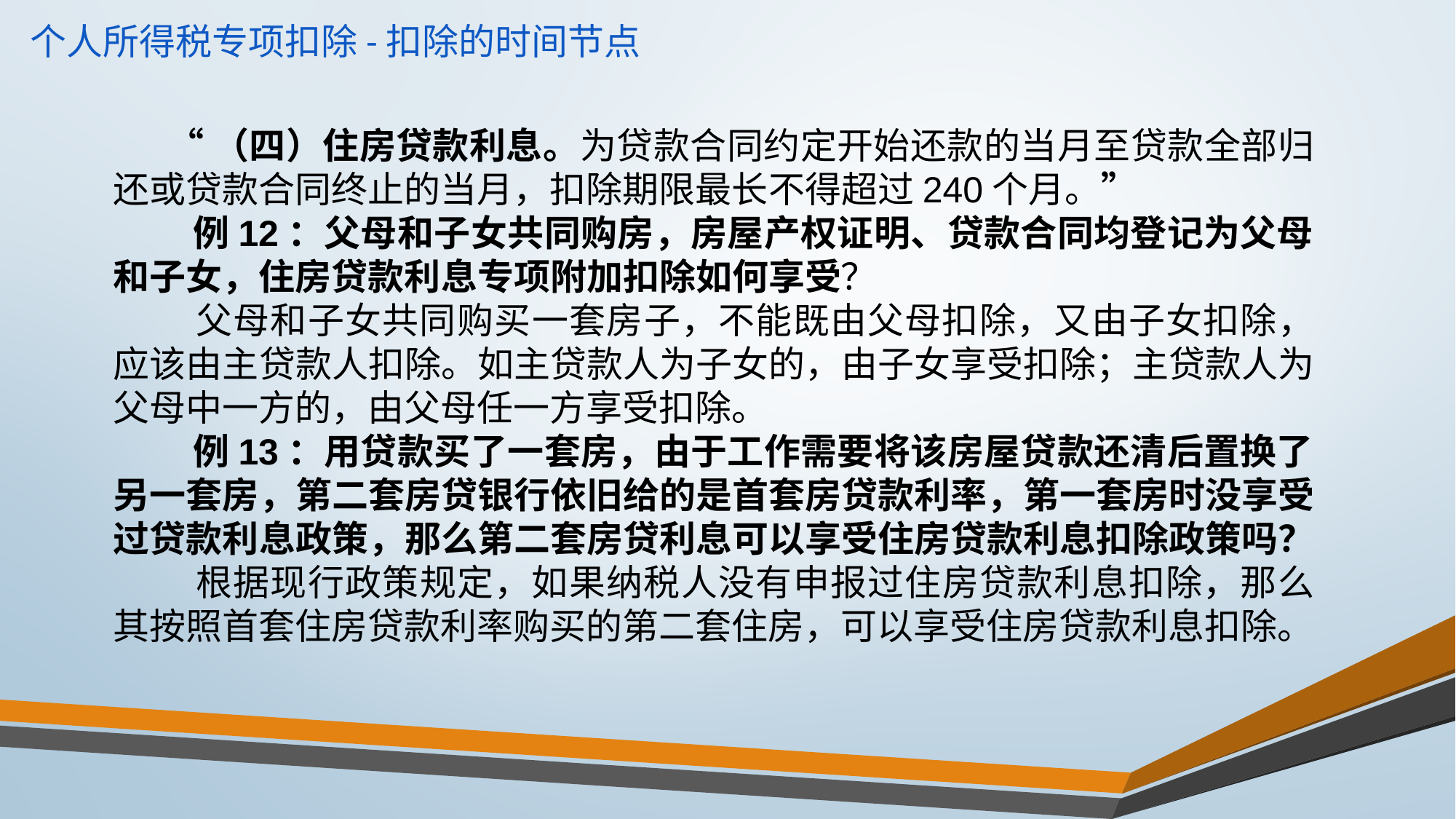

“（四）住房贷款利息。为贷款合同约定开始还款的当月至贷款全部归还或贷款合同终止的当月，扣除期限最长不得超过240个月。”
    例12：父母和子女共同购房，房屋产权证明、贷款合同均登记为父母和子女，住房贷款利息专项附加扣除如何享受？
    父母和子女共同购买一套房子，不能既由父母扣除，又由子女扣除，应该由主贷款人扣除。如主贷款人为子女的，由子女享受扣除；主贷款人为父母中一方的，由父母任一方享受扣除。
    例13：用贷款买了一套房，由于工作需要将该房屋贷款还清后置换了另一套房，第二套房贷银行依旧给的是首套房贷款利率，第一套房时没享受过贷款利息政策，那么第二套房贷利息可以享受住房贷款利息扣除政策吗？
    根据现行政策规定，如果纳税人没有申报过住房贷款利息扣除，那么其按照首套住房贷款利率购买的第二套住房，可以享受住房贷款利息扣除。